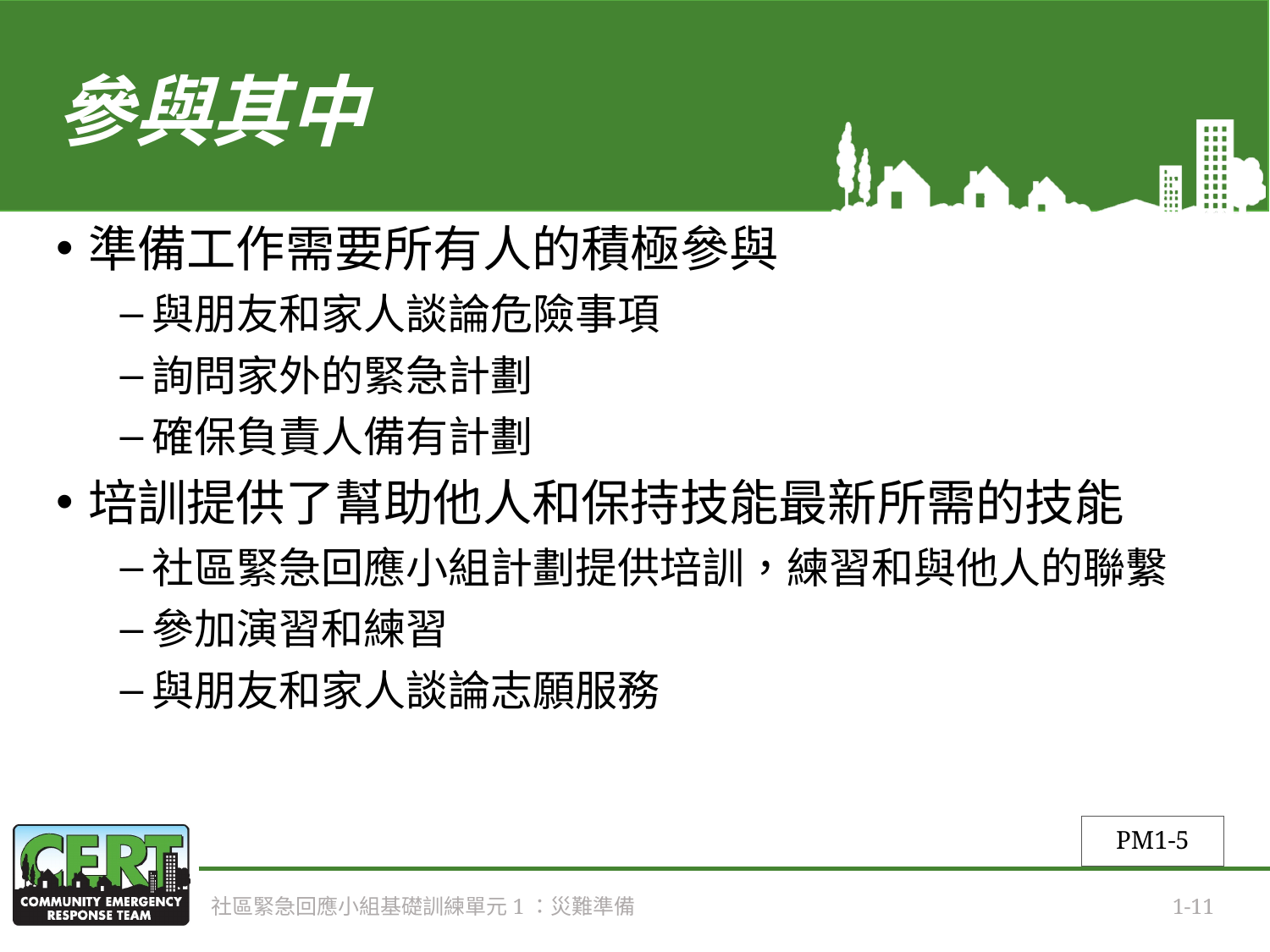

# 參與其中
準備工作需要所有人的積極參與
與朋友和家人談論危險事項
詢問家外的緊急計劃
確保負責人備有計劃
培訓提供了幫助他人和保持技能最新所需的技能
社區緊急回應小組計劃提供培訓，練習和與他人的聯繫
參加演習和練習
與朋友和家人談論志願服務

PM1-5
社區緊急回應小組基礎訓練單元1：災難準備
1-11